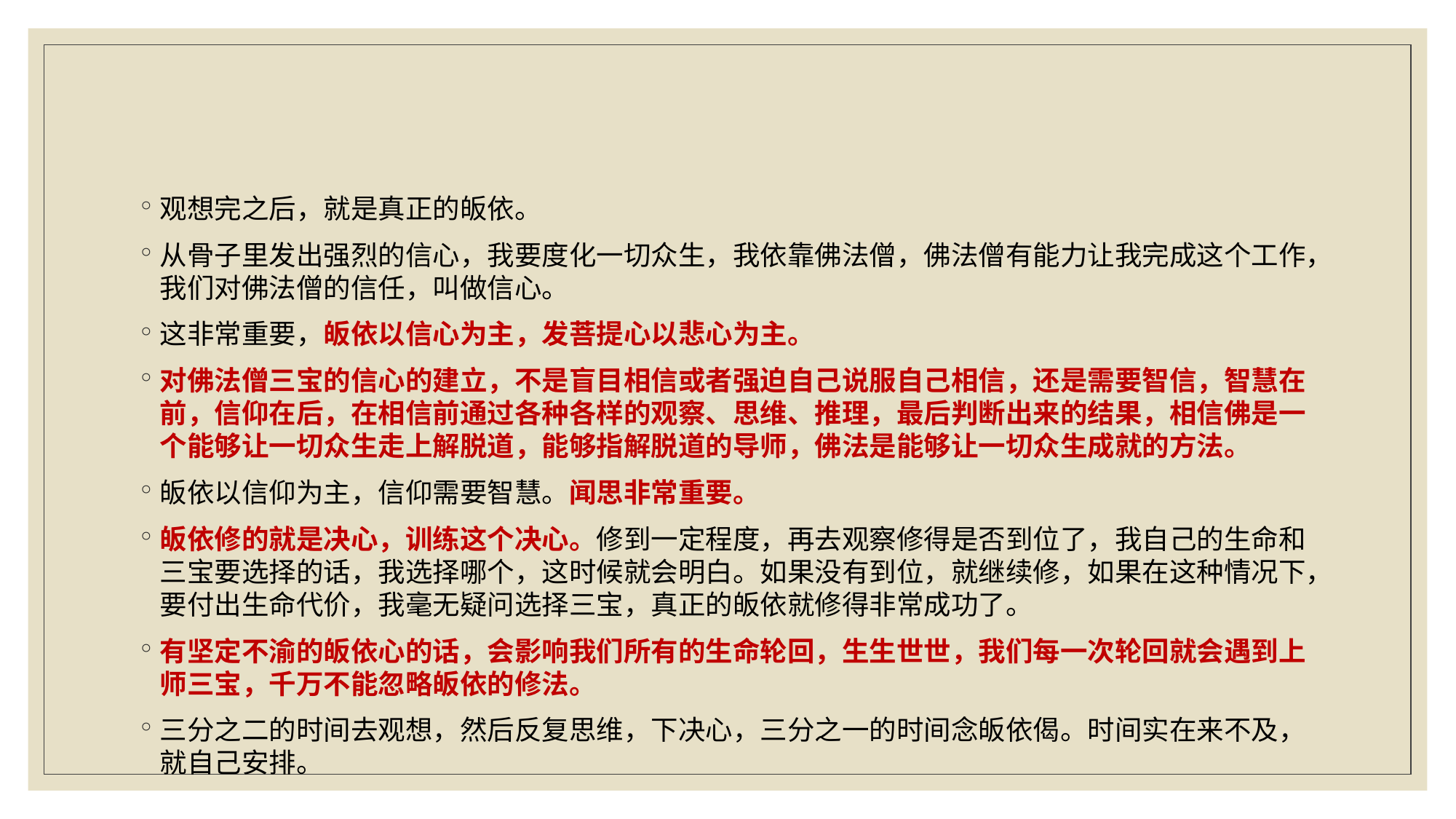

#
观想完之后，就是真正的皈依。
从骨子里发出强烈的信心，我要度化一切众生，我依靠佛法僧，佛法僧有能力让我完成这个工作，我们对佛法僧的信任，叫做信心。
这非常重要，皈依以信心为主，发菩提心以悲心为主。
对佛法僧三宝的信心的建立，不是盲目相信或者强迫自己说服自己相信，还是需要智信，智慧在前，信仰在后，在相信前通过各种各样的观察、思维、推理，最后判断出来的结果，相信佛是一个能够让一切众生走上解脱道，能够指解脱道的导师，佛法是能够让一切众生成就的方法。
皈依以信仰为主，信仰需要智慧。闻思非常重要。
皈依修的就是决心，训练这个决心。修到一定程度，再去观察修得是否到位了，我自己的生命和三宝要选择的话，我选择哪个，这时候就会明白。如果没有到位，就继续修，如果在这种情况下，要付出生命代价，我毫无疑问选择三宝，真正的皈依就修得非常成功了。
有坚定不渝的皈依心的话，会影响我们所有的生命轮回，生生世世，我们每一次轮回就会遇到上师三宝，千万不能忽略皈依的修法。
三分之二的时间去观想，然后反复思维，下决心，三分之一的时间念皈依偈。时间实在来不及，就自己安排。